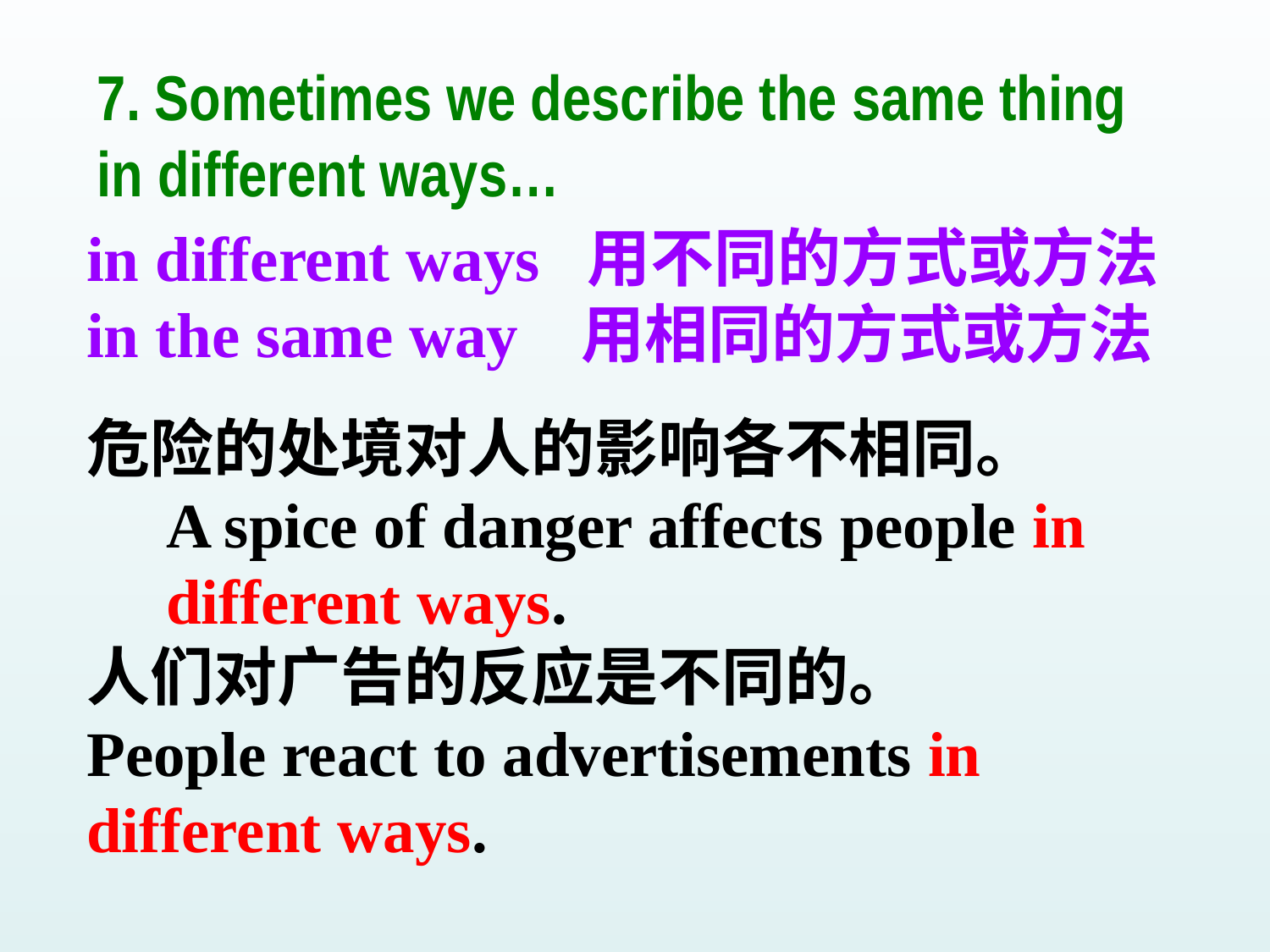

7. Sometimes we describe the same thing in different ways…
in different ways  用不同的方式或方法
in the same way   用相同的方式或方法
危险的处境对人的影响各不相同。
     A spice of danger affects people in
     different ways.
人们对广告的反应是不同的。
People react to advertisements in different ways.